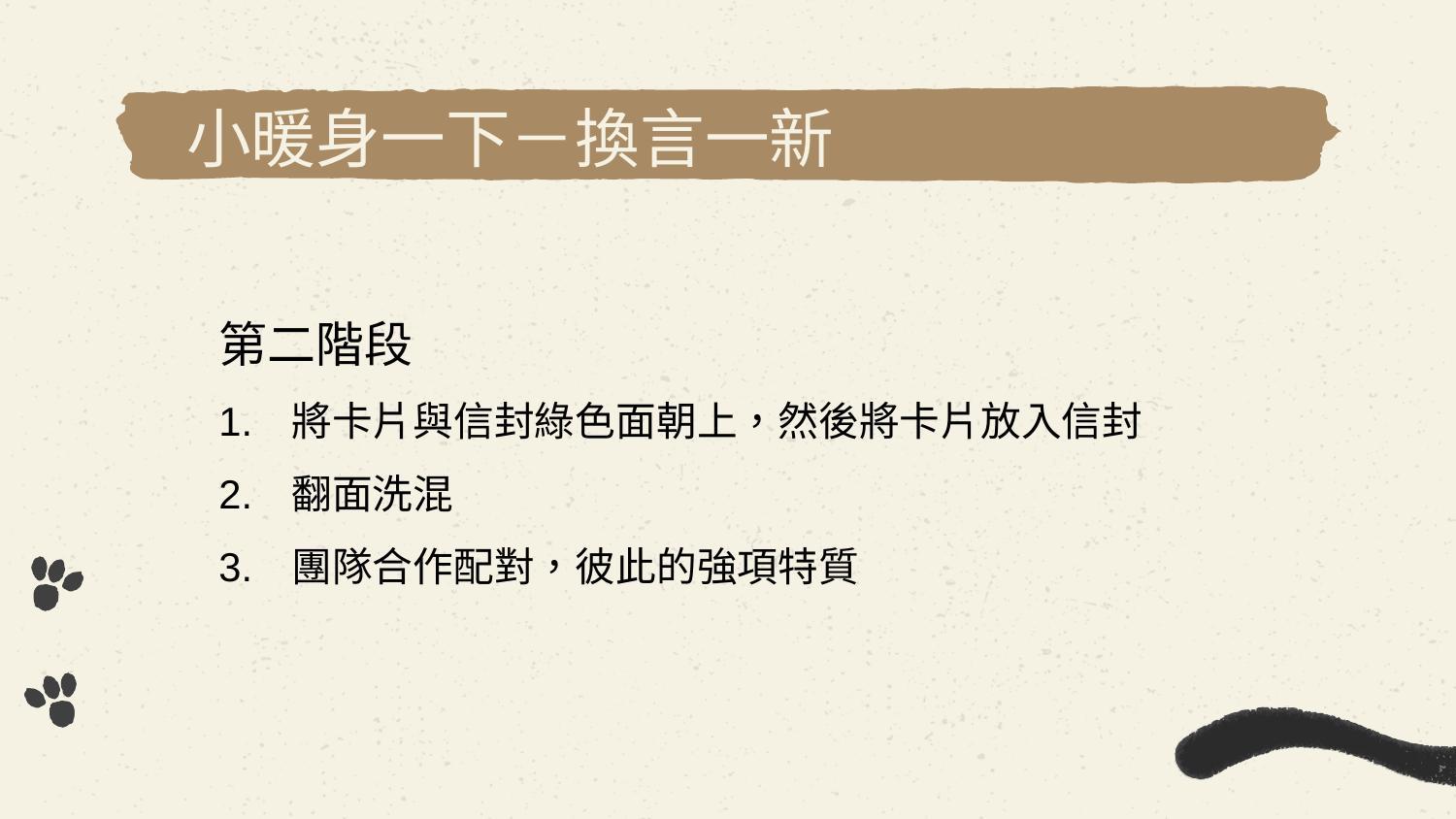

小暖身一下－換言一新
第二階段
將卡片與信封綠色面朝上，然後將卡片放入信封
翻面洗混
團隊合作配對，彼此的強項特質